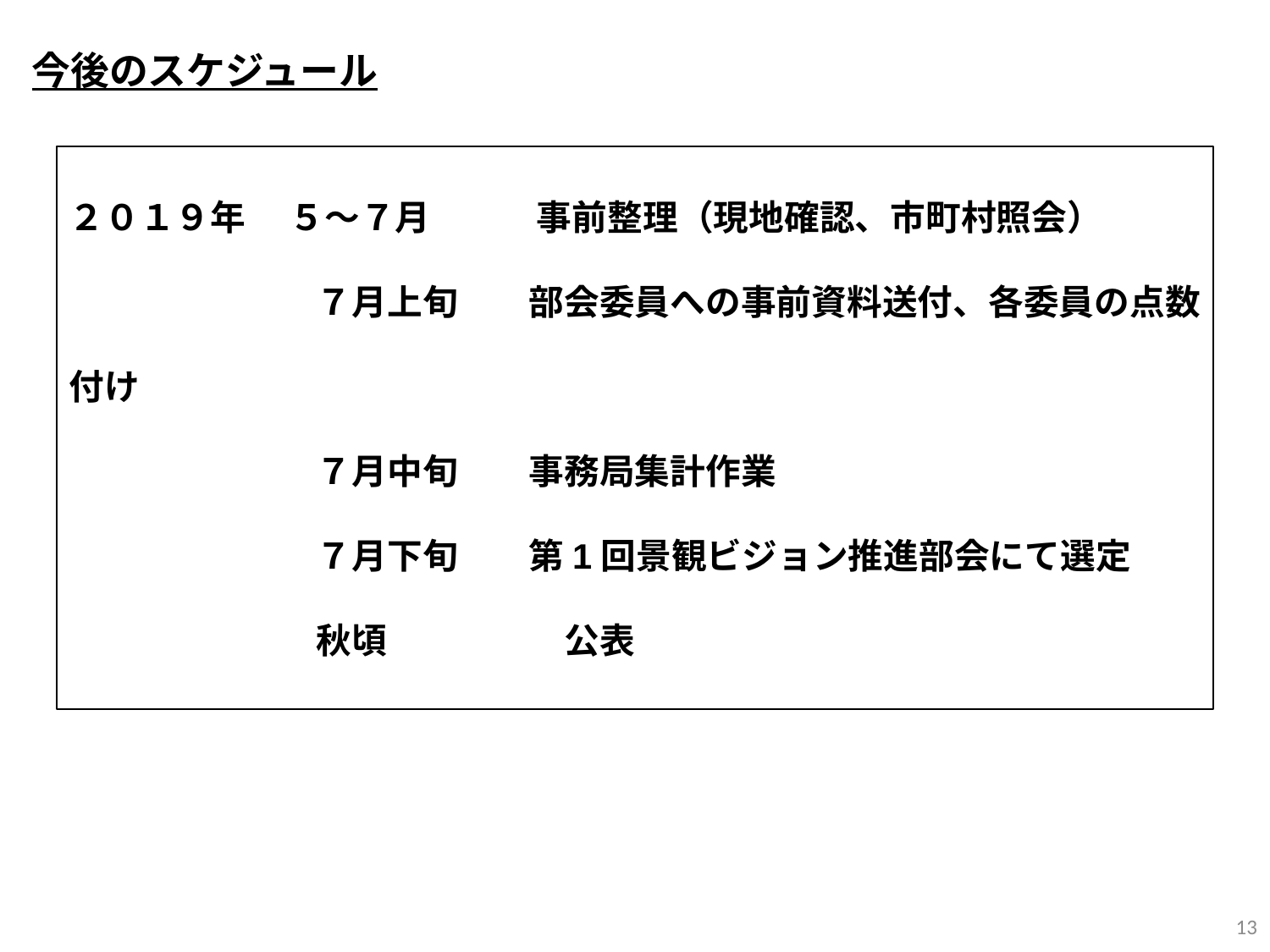

今後のスケジュール
２０１９年　 ５～７月　　　事前整理（現地確認、市町村照会）
　　　　　　　７月上旬　　部会委員への事前資料送付、各委員の点数付け
　　　　　　　７月中旬　　事務局集計作業
　　　　　　　７月下旬　　第1回景観ビジョン推進部会にて選定
　　　　　　　秋頃　　　　　公表

13